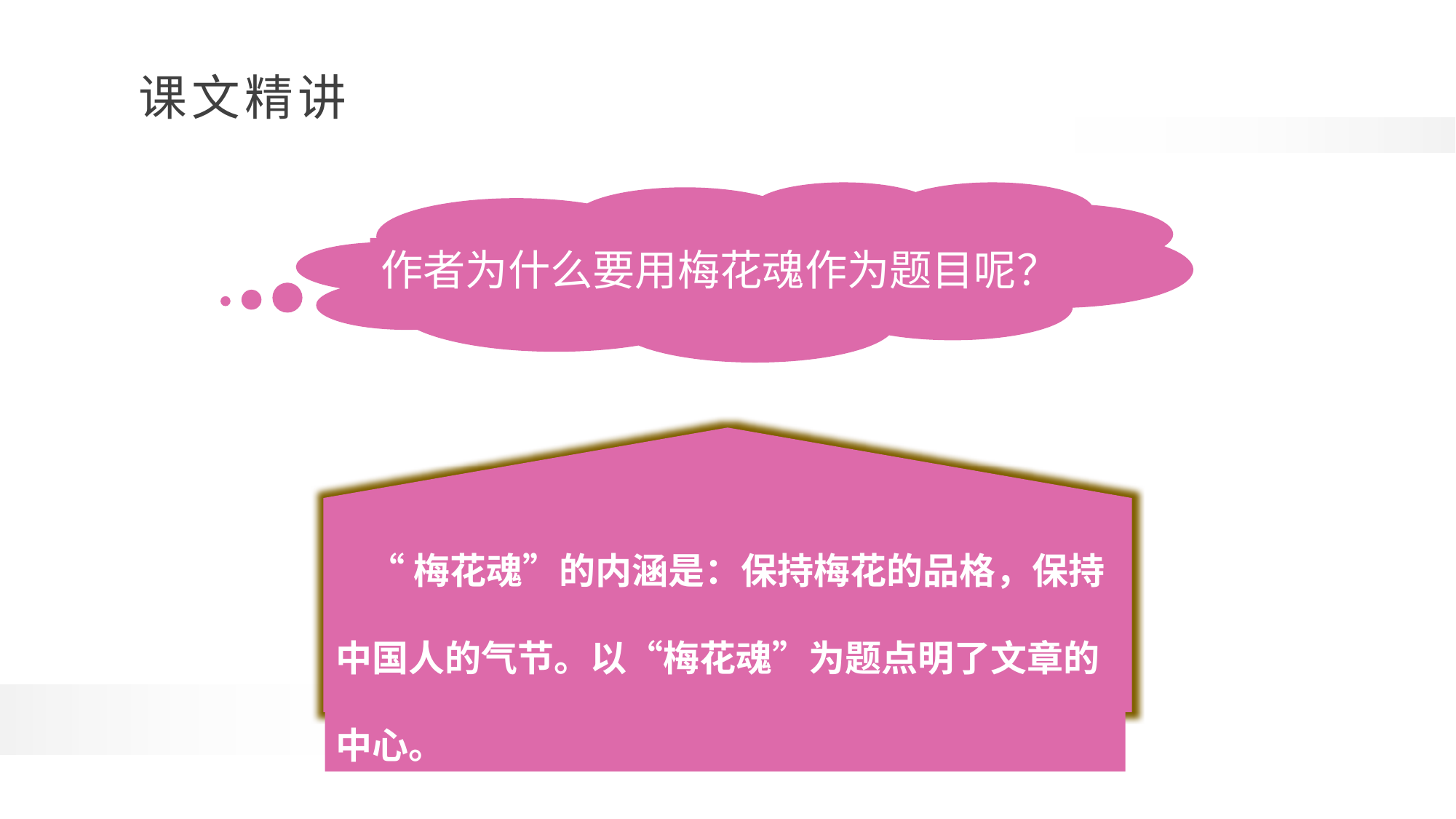

作者为什么要用梅花魂作为题目呢？

    “梅花魂”的内涵是：保持梅花的品格，保持中国人的气节。以“梅花魂”为题点明了文章的中心。